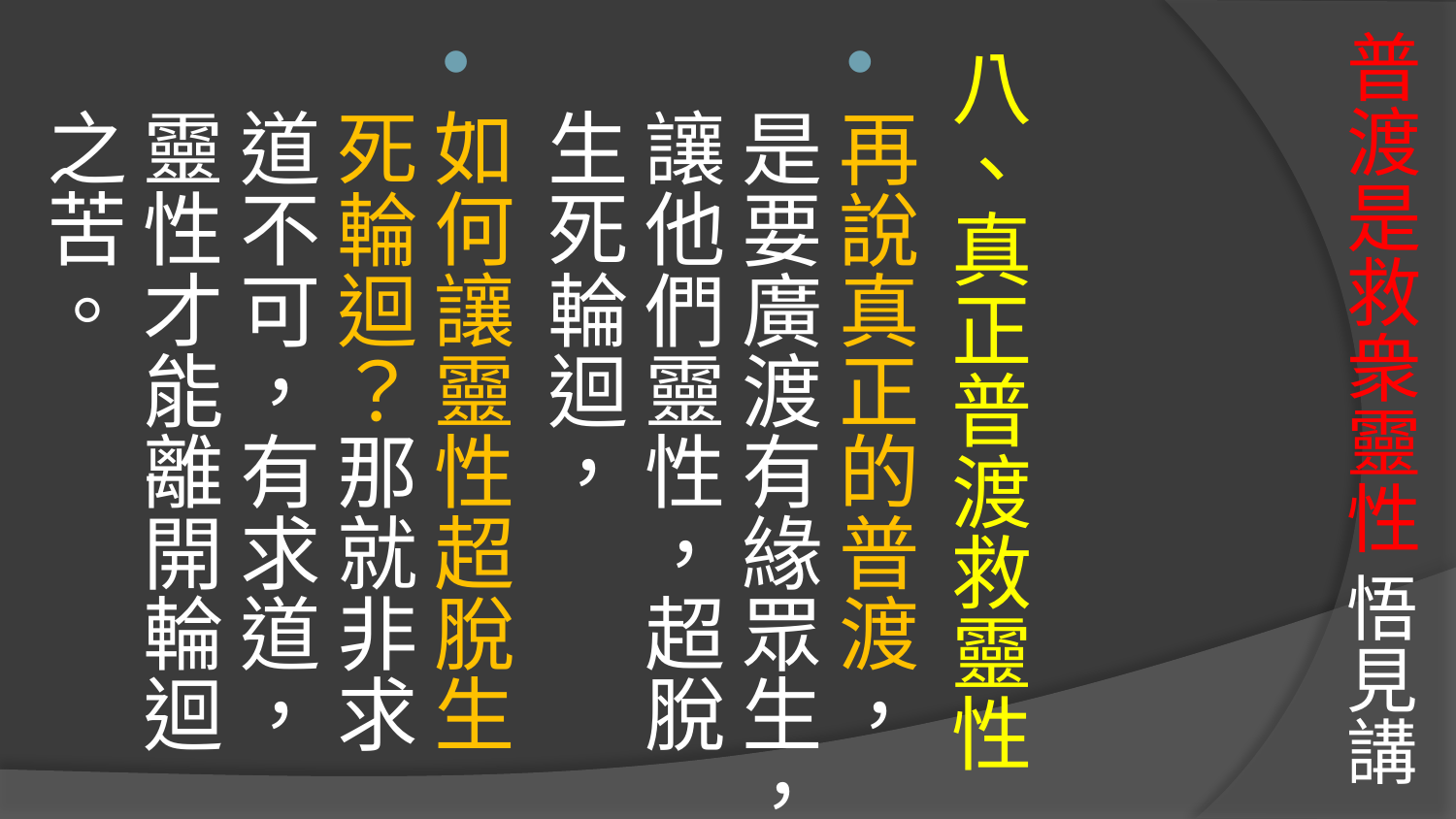

# 普渡是救衆靈性 悟見講
八、真正普渡救靈性
再說真正的普渡，是要廣渡有緣眾生，讓他們靈性，超脫生死輪迴，
如何讓靈性超脫生死輪迴？那就非求道不可，有求道，靈性才能離開輪迴之苦。